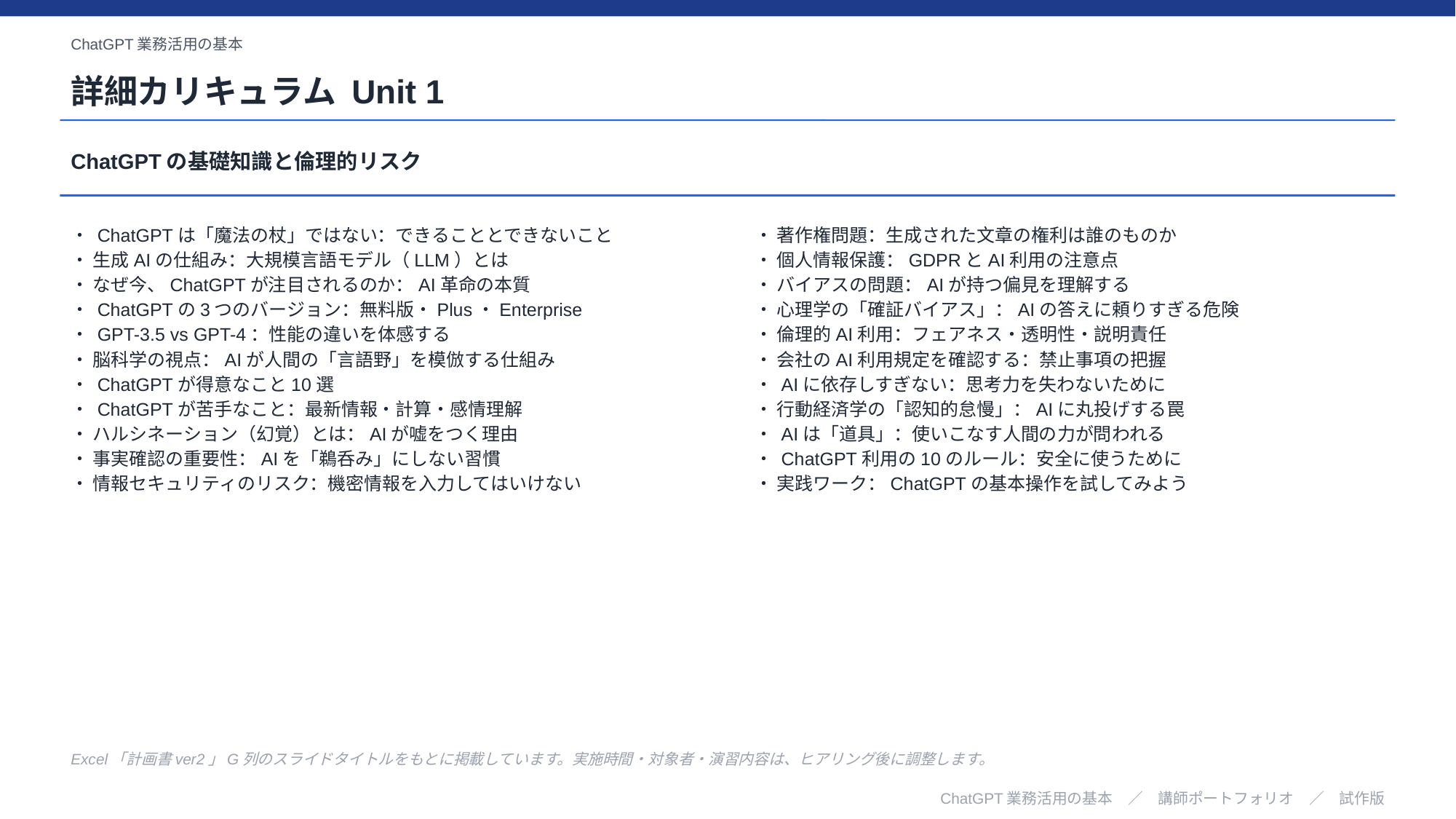

ChatGPT業務活用の基本
詳細カリキュラム Unit 1

ChatGPTの基礎知識と倫理的リスク

・ ChatGPTは「魔法の杖」ではない：できることとできないこと
・ 生成AIの仕組み：大規模言語モデル（LLM）とは
・ なぜ今、ChatGPTが注目されるのか：AI革命の本質
・ ChatGPTの3つのバージョン：無料版・Plus・Enterprise
・ GPT-3.5 vs GPT-4：性能の違いを体感する
・ 脳科学の視点：AIが人間の「言語野」を模倣する仕組み
・ ChatGPTが得意なこと10選
・ ChatGPTが苦手なこと：最新情報・計算・感情理解
・ ハルシネーション（幻覚）とは：AIが嘘をつく理由
・ 事実確認の重要性：AIを「鵜呑み」にしない習慣
・ 情報セキュリティのリスク：機密情報を入力してはいけない
・ 著作権問題：生成された文章の権利は誰のものか
・ 個人情報保護：GDPRとAI利用の注意点
・ バイアスの問題：AIが持つ偏見を理解する
・ 心理学の「確証バイアス」：AIの答えに頼りすぎる危険
・ 倫理的AI利用：フェアネス・透明性・説明責任
・ 会社のAI利用規定を確認する：禁止事項の把握
・ AIに依存しすぎない：思考力を失わないために
・ 行動経済学の「認知的怠慢」：AIに丸投げする罠
・ AIは「道具」：使いこなす人間の力が問われる
・ ChatGPT利用の10のルール：安全に使うために
・ 実践ワーク：ChatGPTの基本操作を試してみよう
Excel「計画書ver2」G列のスライドタイトルをもとに掲載しています。実施時間・対象者・演習内容は、ヒアリング後に調整します。
ChatGPT業務活用の基本　／　講師ポートフォリオ　／　試作版